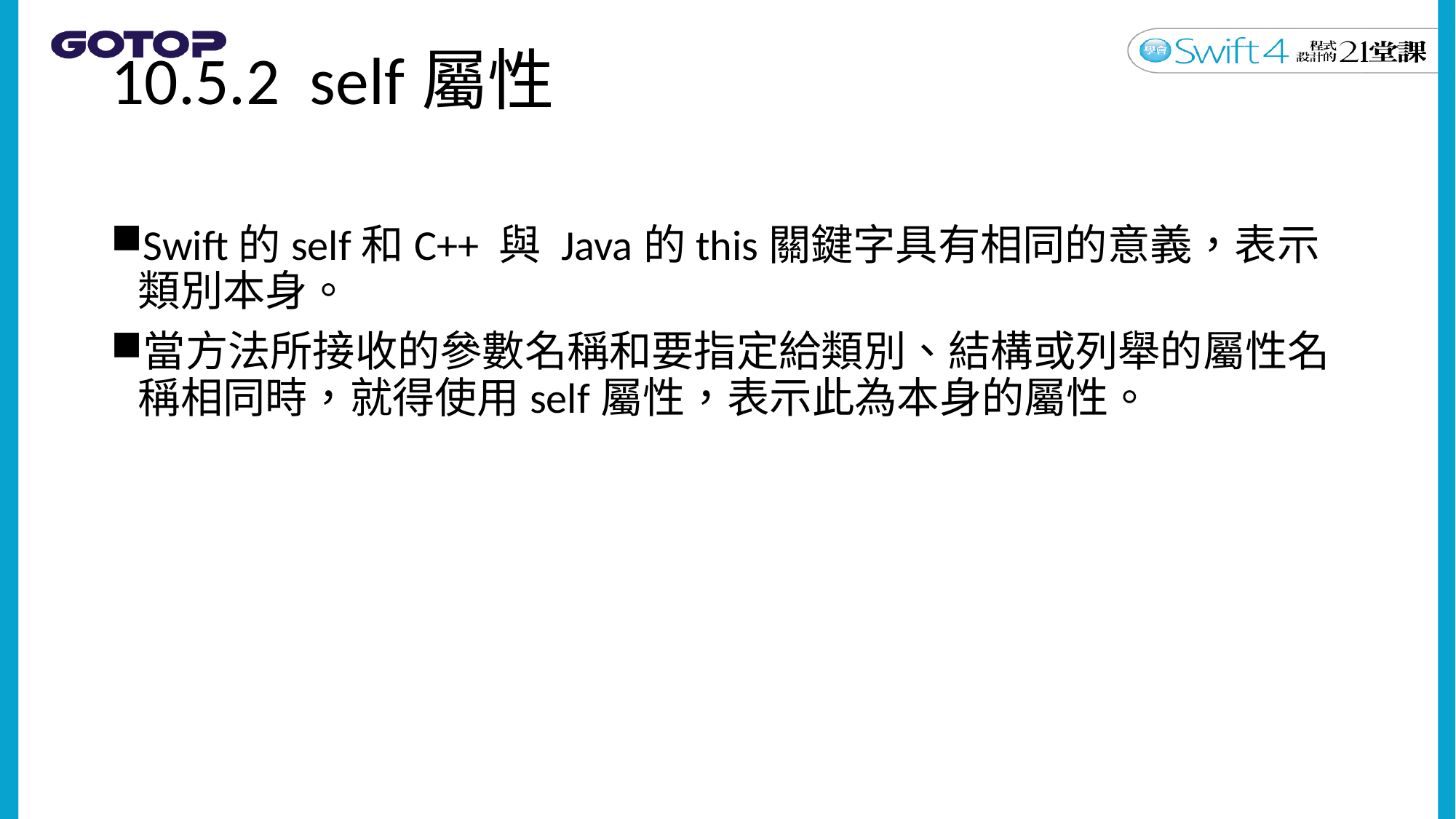

# 10.5.2  self屬性
Swift的self和C++ 與 Java的this關鍵字具有相同的意義，表示類別本身。
當方法所接收的參數名稱和要指定給類別、結構或列舉的屬性名稱相同時，就得使用self屬性，表示此為本身的屬性。